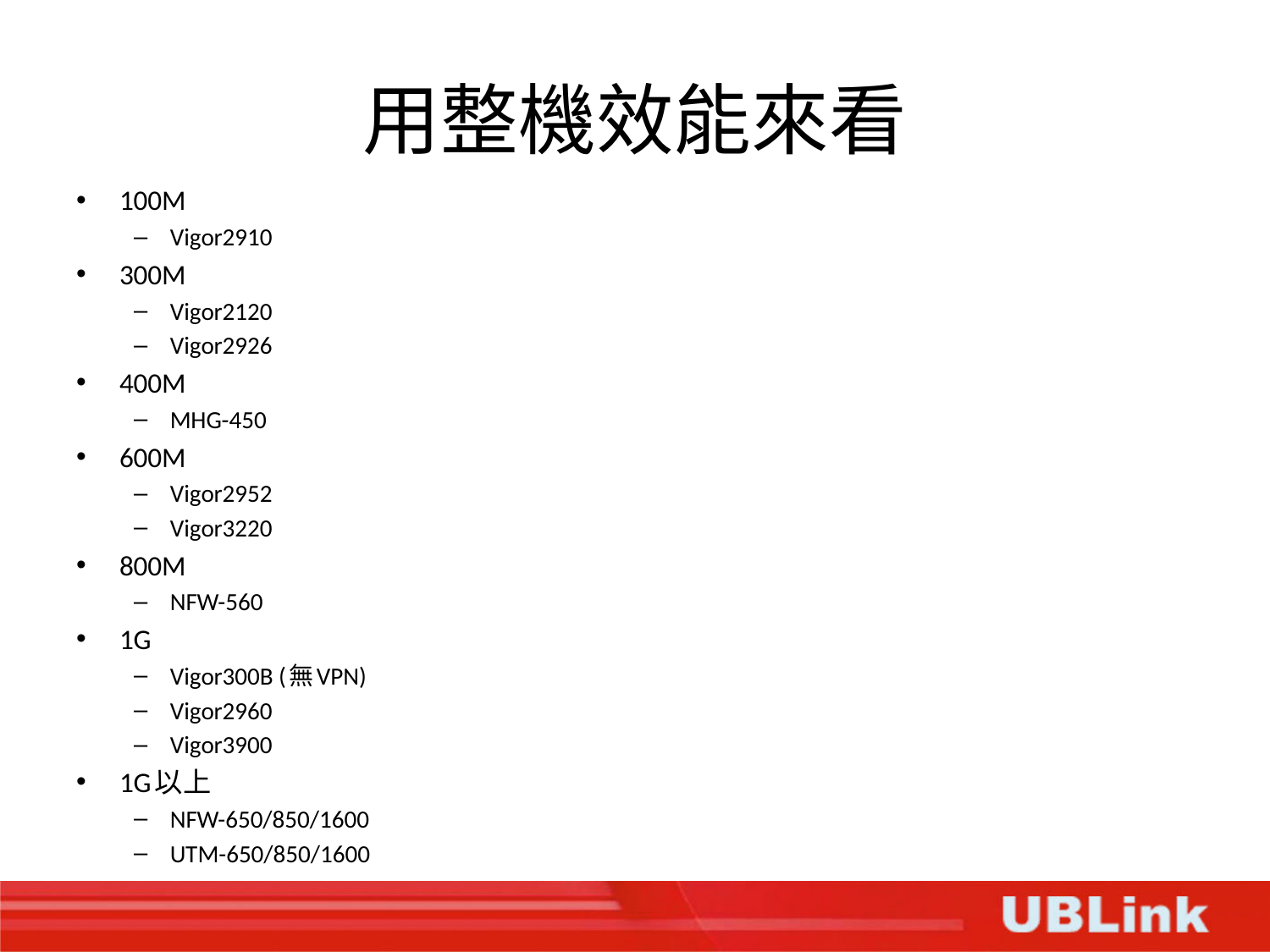

# 用整機效能來看
100M
Vigor2910
300M
Vigor2120
Vigor2926
400M
MHG-450
600M
Vigor2952
Vigor3220
800M
NFW-560
1G
Vigor300B (無VPN)
Vigor2960
Vigor3900
1G以上
NFW-650/850/1600
UTM-650/850/1600